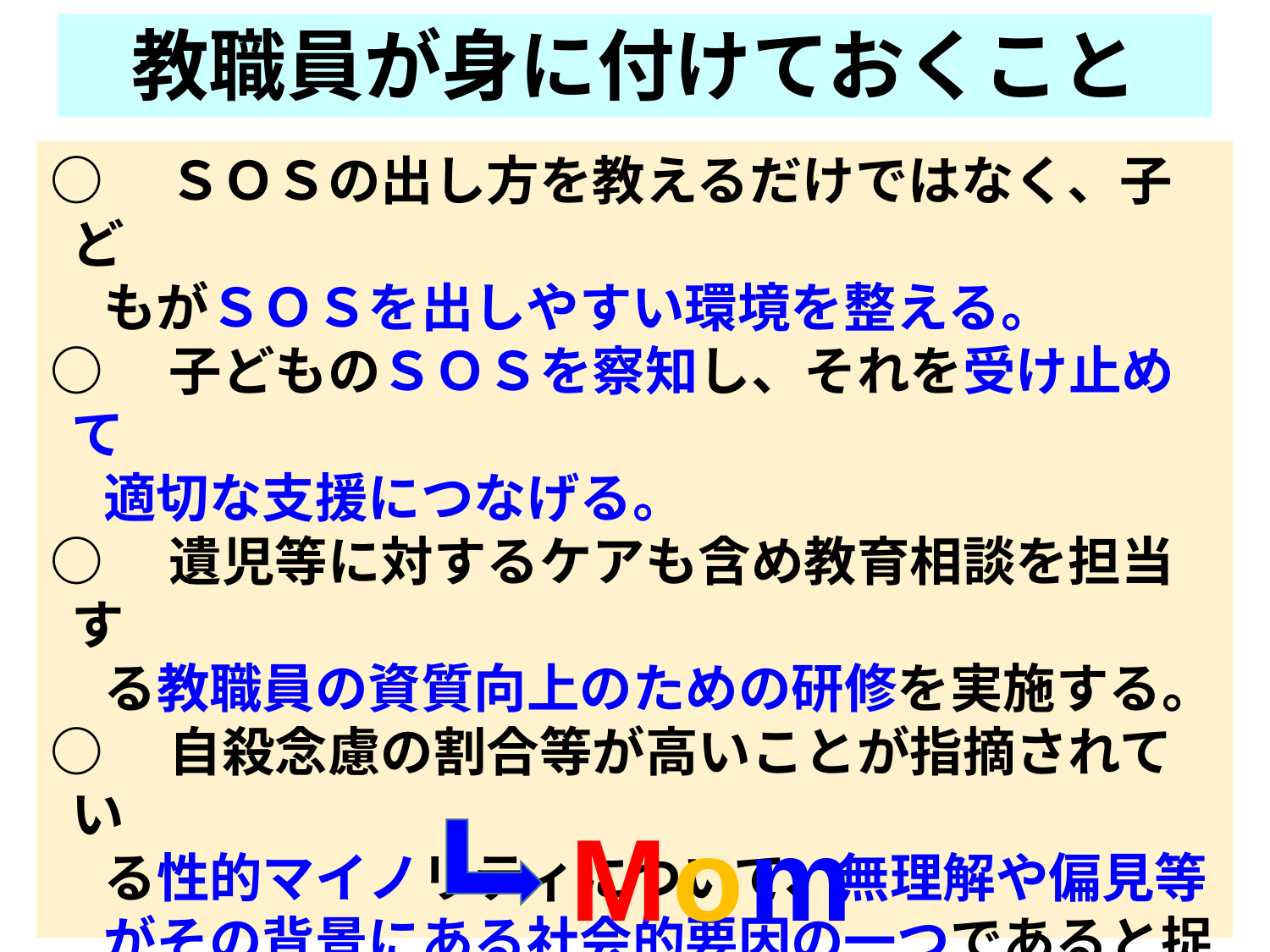

教職員が身に付けておくこと
○　ＳＯＳの出し方を教えるだけではなく、子ど
　もがＳＯＳを出しやすい環境を整える。
○　子どものＳＯＳを察知し、それを受け止めて
　適切な支援につなげる。
○　遺児等に対するケアも含め教育相談を担当す
　る教職員の資質向上のための研修を実施する。
○　自殺念慮の割合等が高いことが指摘されてい
　る性的マイノリティについて、無理解や偏見等
　がその背景にある社会的要因の一つであると捉
　えて、教職員の理解を促進する。

Mom